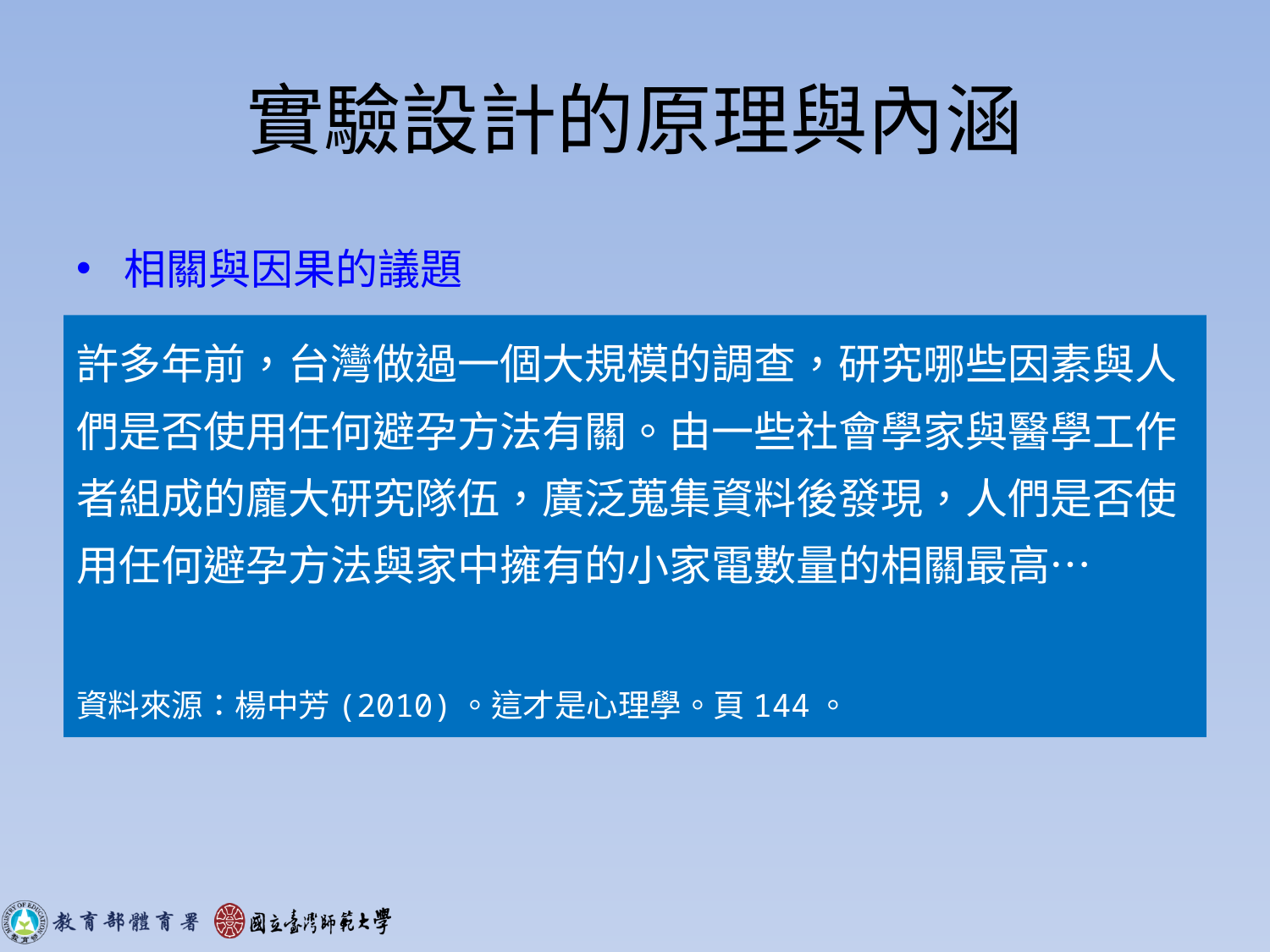

# 實驗設計的原理與內涵
相關與因果的議題
許多年前，台灣做過一個大規模的調查，研究哪些因素與人們是否使用任何避孕方法有關。由一些社會學家與醫學工作者組成的龐大研究隊伍，廣泛蒐集資料後發現，人們是否使用任何避孕方法與家中擁有的小家電數量的相關最高…

資料來源：楊中芳(2010)。這才是心理學。頁144。